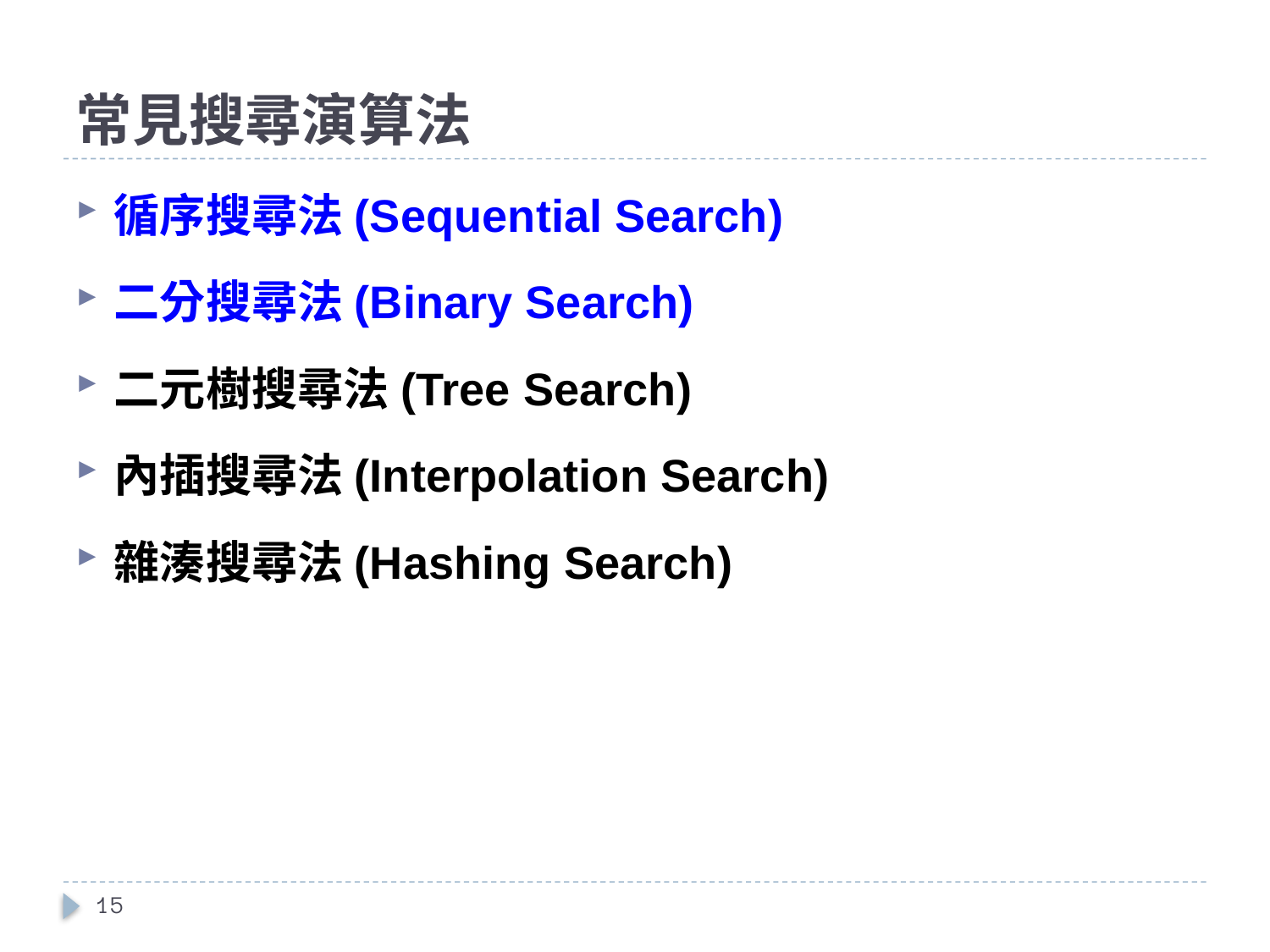

# 常見搜尋演算法
循序搜尋法(Sequential Search)
二分搜尋法(Binary Search)
二元樹搜尋法(Tree Search)
內插搜尋法(Interpolation Search)
雜湊搜尋法(Hashing Search)
15